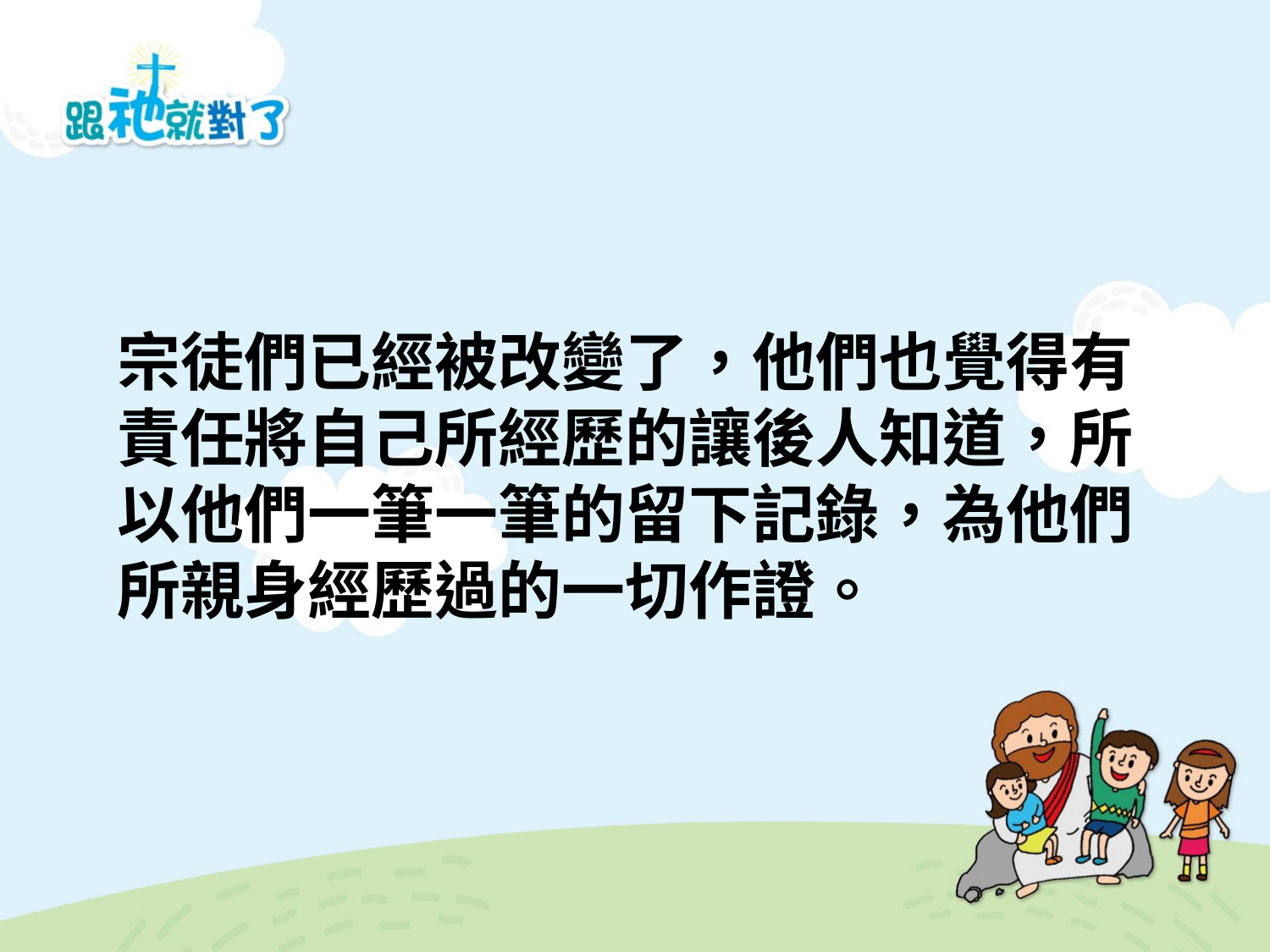

宗徒們已經被改變了，他們也覺得有責任將自己所經歷的讓後人知道，所以他們一筆一筆的留下記錄，為他們所親身經歷過的一切作證。